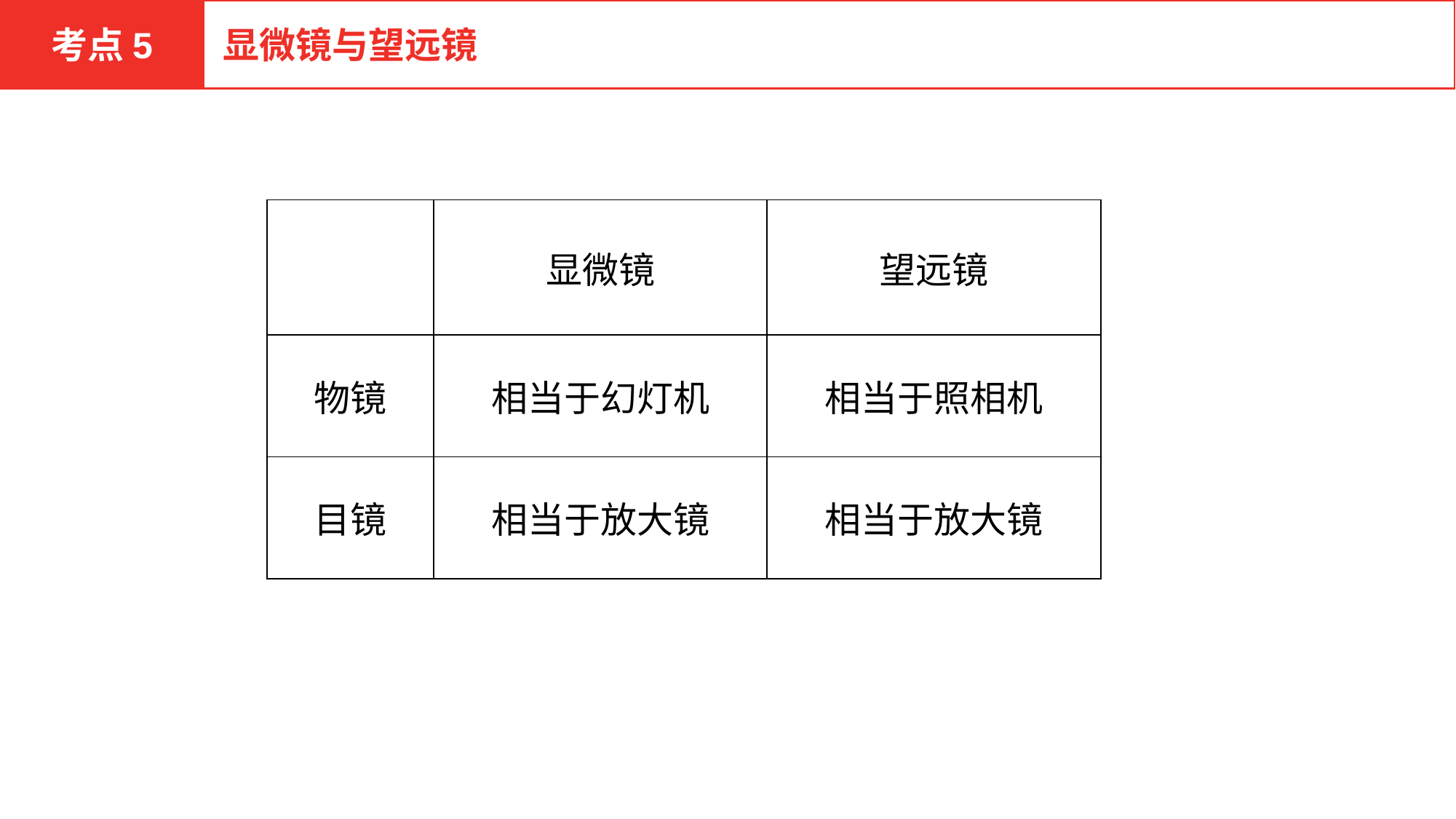

考点5
显微镜与望远镜
|  | 显微镜 | 望远镜 |
| --- | --- | --- |
| 物镜 | 相当于幻灯机 | 相当于照相机 |
| 目镜 | 相当于放大镜 | 相当于放大镜 |